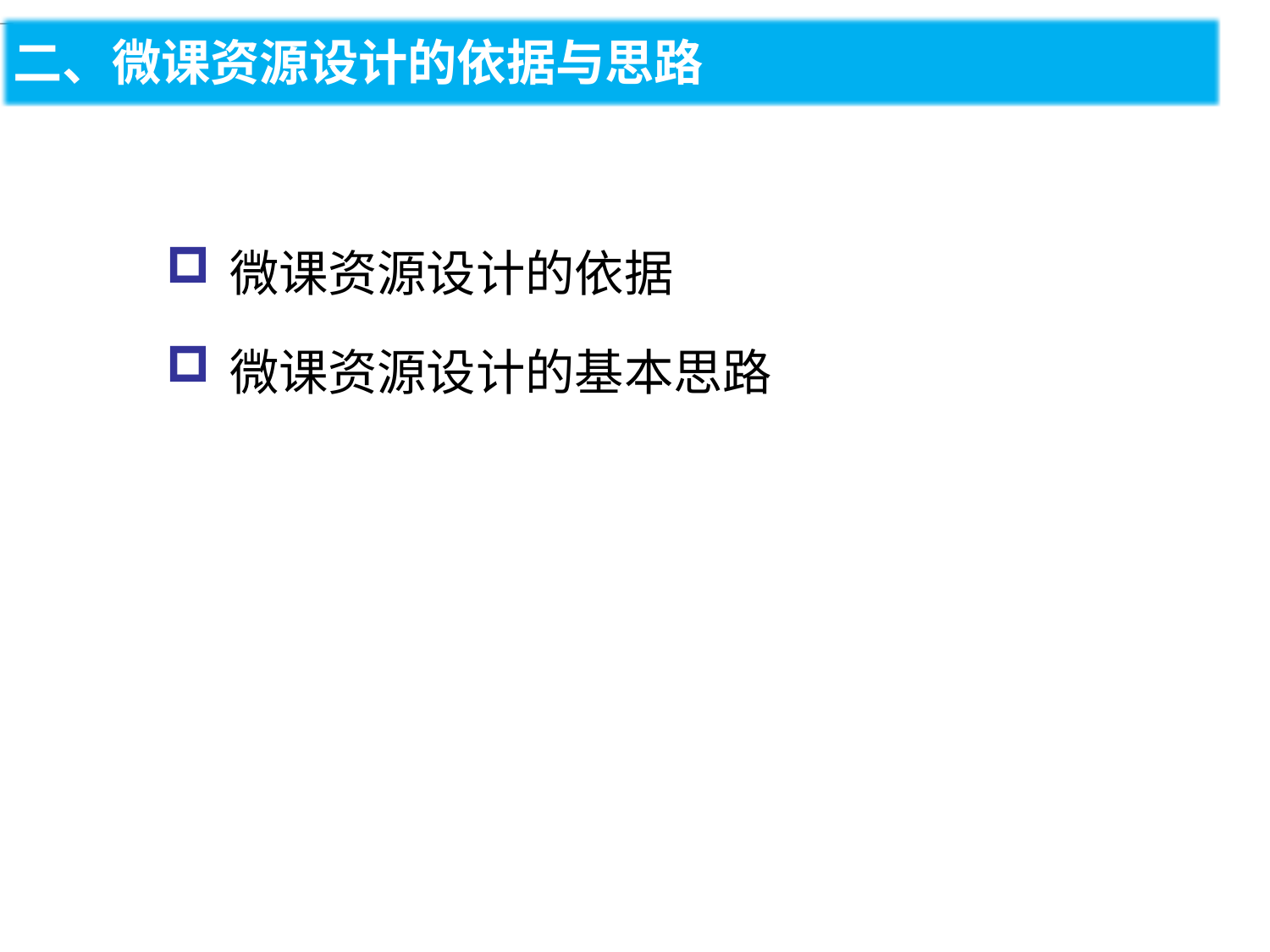

二、微课资源设计的依据与思路
微课资源设计的依据
微课资源设计的基本思路